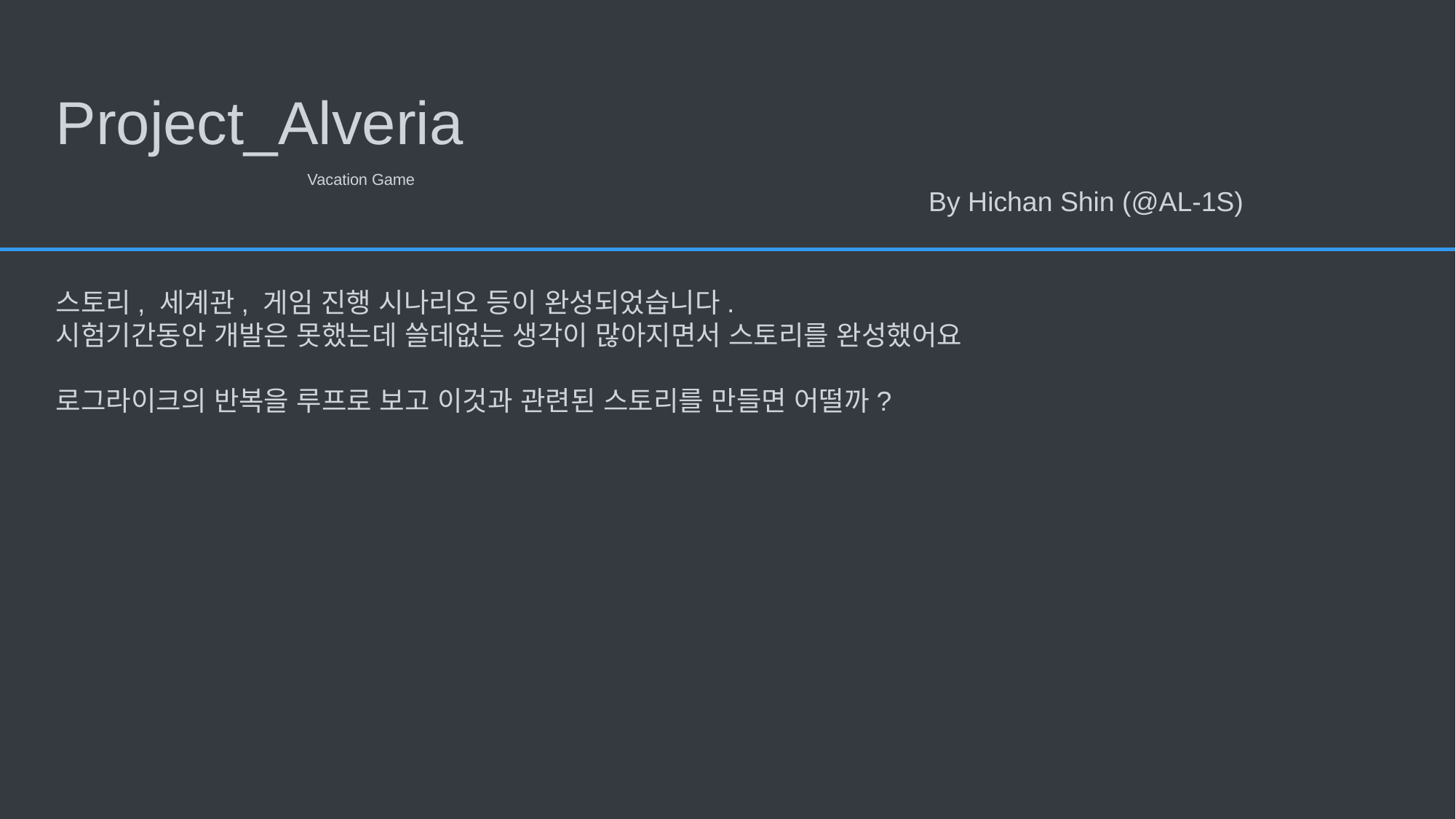

# Project_Alveria
Vacation Game
By Hichan Shin (@AL-1S)
스토리, 세계관, 게임 진행 시나리오 등이 완성되었습니다.
시험기간동안 개발은 못했는데 쓸데없는 생각이 많아지면서 스토리를 완성했어요

로그라이크의 반복을 루프로 보고 이것과 관련된 스토리를 만들면 어떨까?